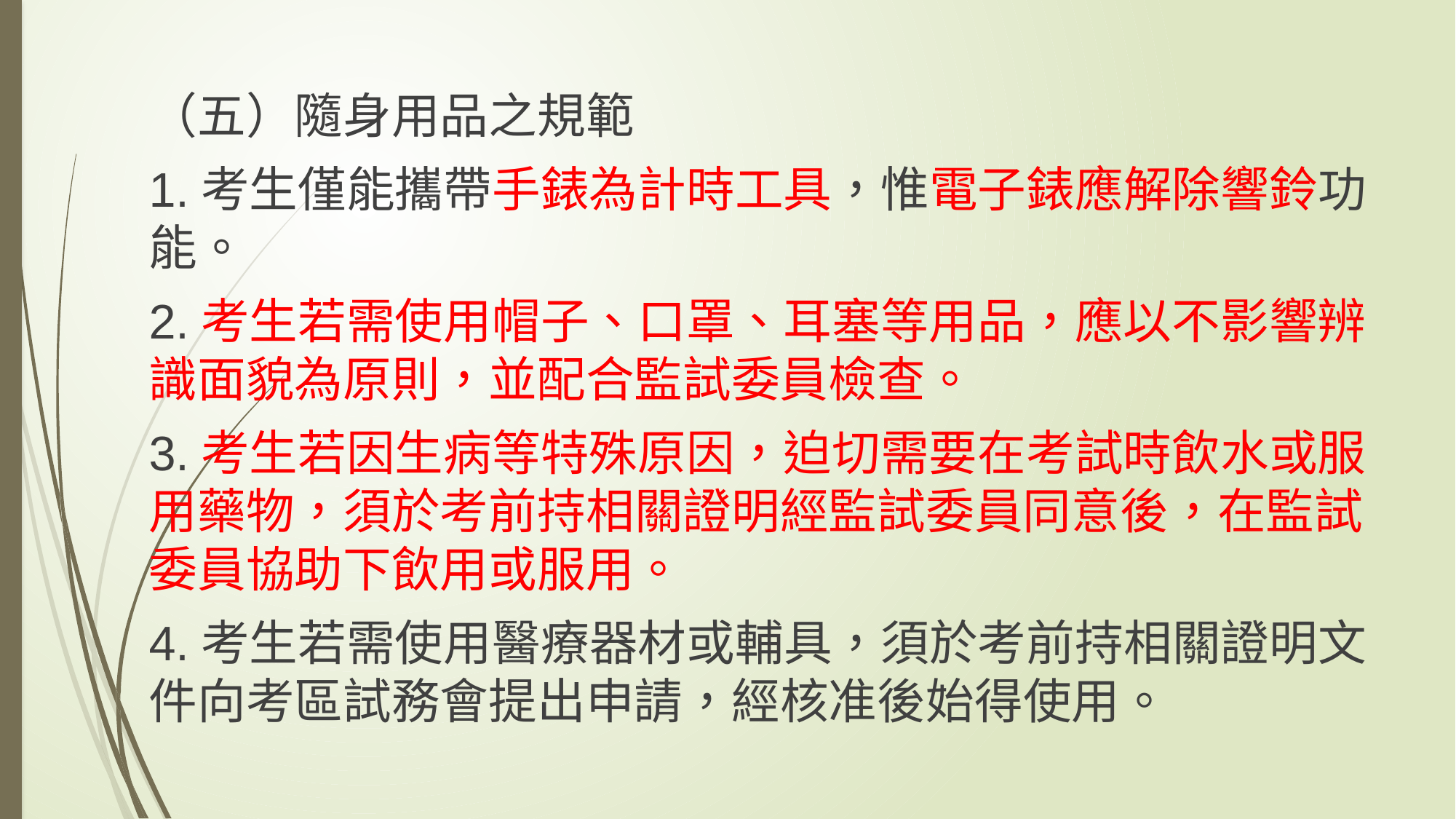

（五）隨身用品之規範
1.考生僅能攜帶手錶為計時工具，惟電子錶應解除響鈴功能。
2.考生若需使用帽子、口罩、耳塞等用品，應以不影響辨識面貌為原則，並配合監試委員檢查。
3.考生若因生病等特殊原因，迫切需要在考試時飲水或服用藥物，須於考前持相關證明經監試委員同意後，在監試委員協助下飲用或服用。
4.考生若需使用醫療器材或輔具，須於考前持相關證明文件向考區試務會提出申請，經核准後始得使用。